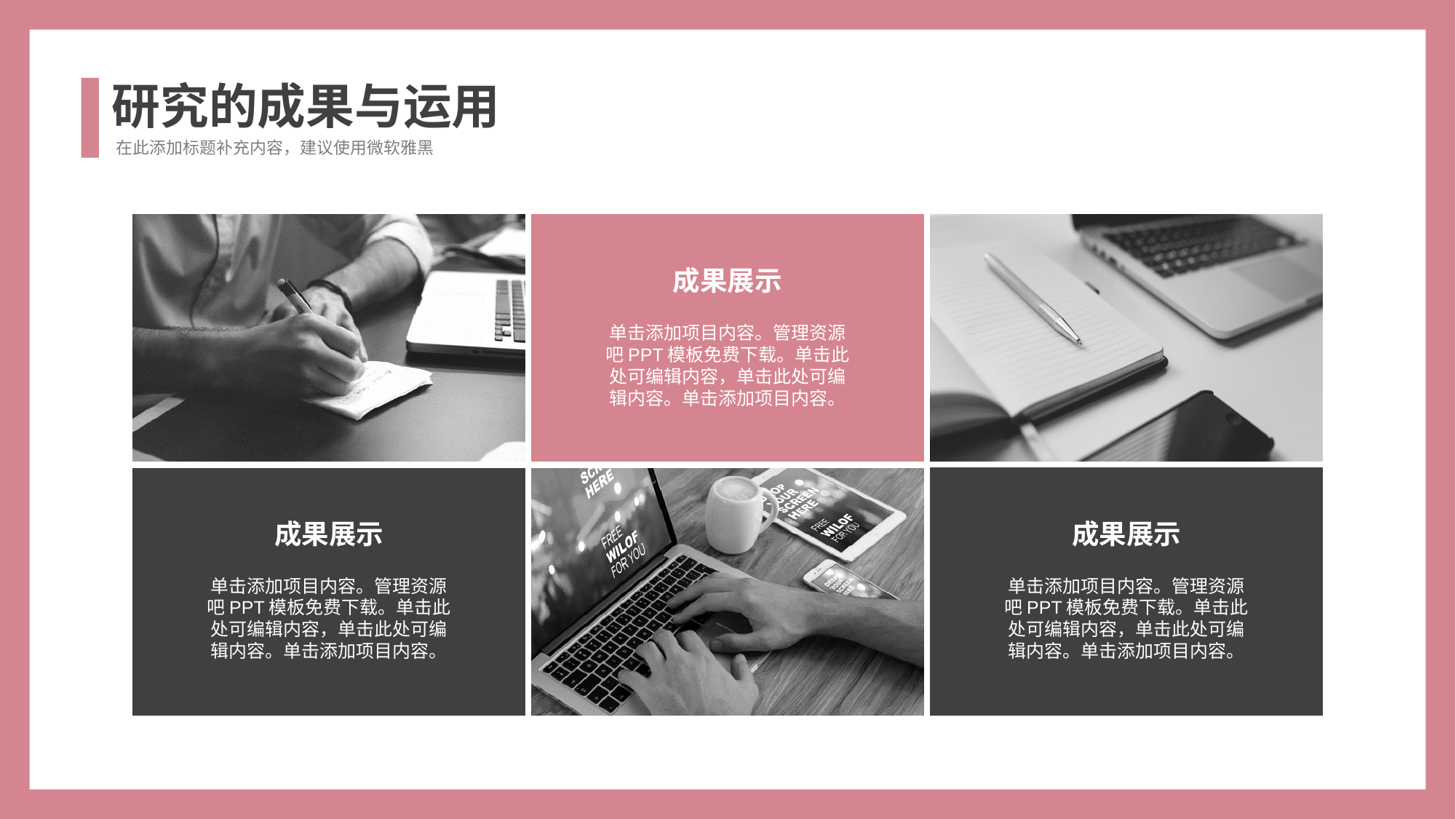

研究的成果与运用

在此添加标题补充内容，建议使用微软雅黑

成果展示
单击添加项目内容。管理资源吧PPT模板免费下载。单击此处可编辑内容，单击此处可编辑内容。单击添加项目内容。

成果展示
成果展示
单击添加项目内容。管理资源吧PPT模板免费下载。单击此处可编辑内容，单击此处可编辑内容。单击添加项目内容。
单击添加项目内容。管理资源吧PPT模板免费下载。单击此处可编辑内容，单击此处可编辑内容。单击添加项目内容。